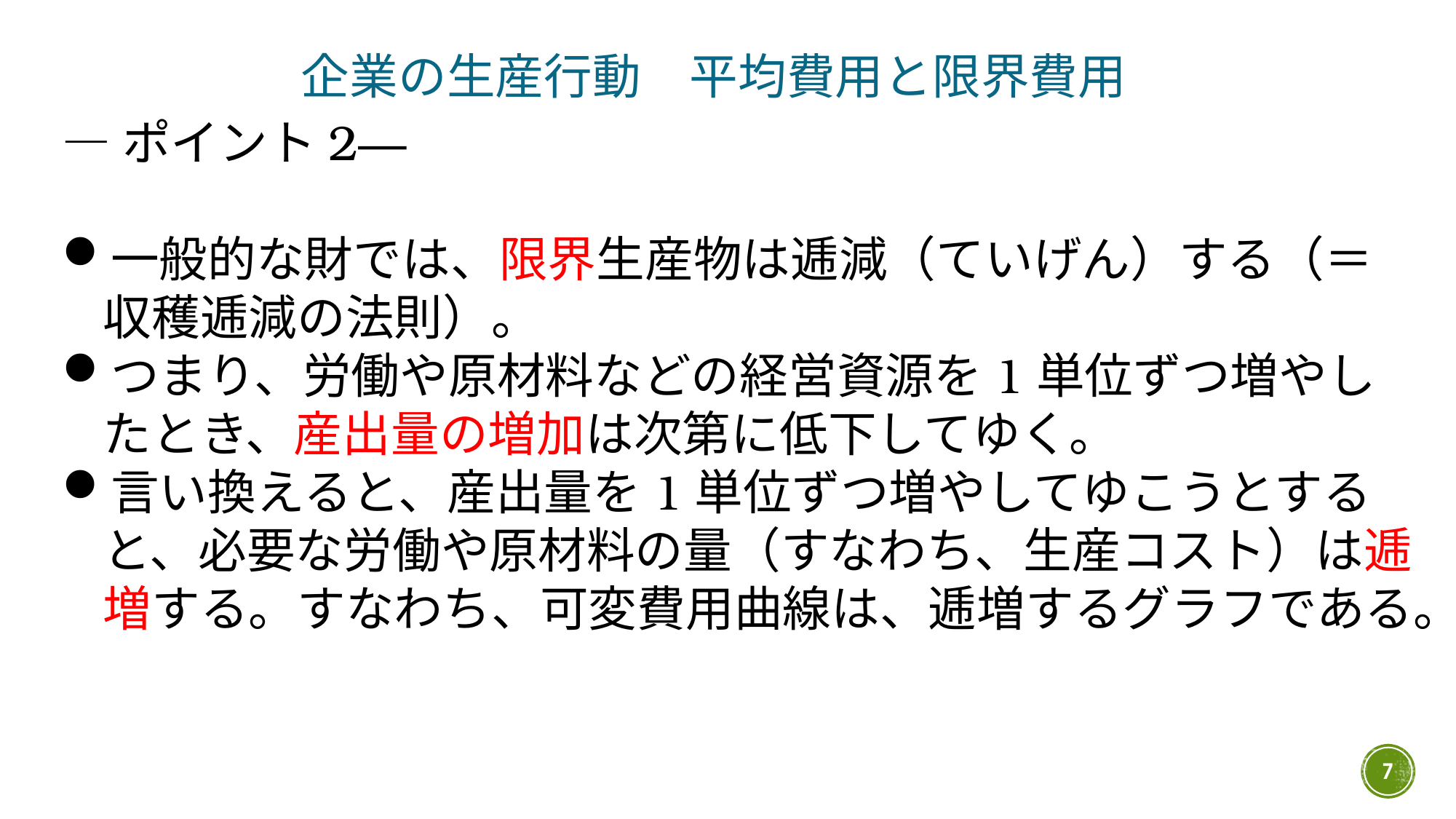

企業の生産行動　平均費用と限界費用
―ポイント2―

一般的な財では、限界生産物は逓減（ていげん）する（＝収穫逓減の法則）。
つまり、労働や原材料などの経営資源を1単位ずつ増やしたとき、産出量の増加は次第に低下してゆく。
言い換えると、産出量を1単位ずつ増やしてゆこうとすると、必要な労働や原材料の量（すなわち、生産コスト）は逓増する。すなわち、可変費用曲線は、逓増するグラフである。
7